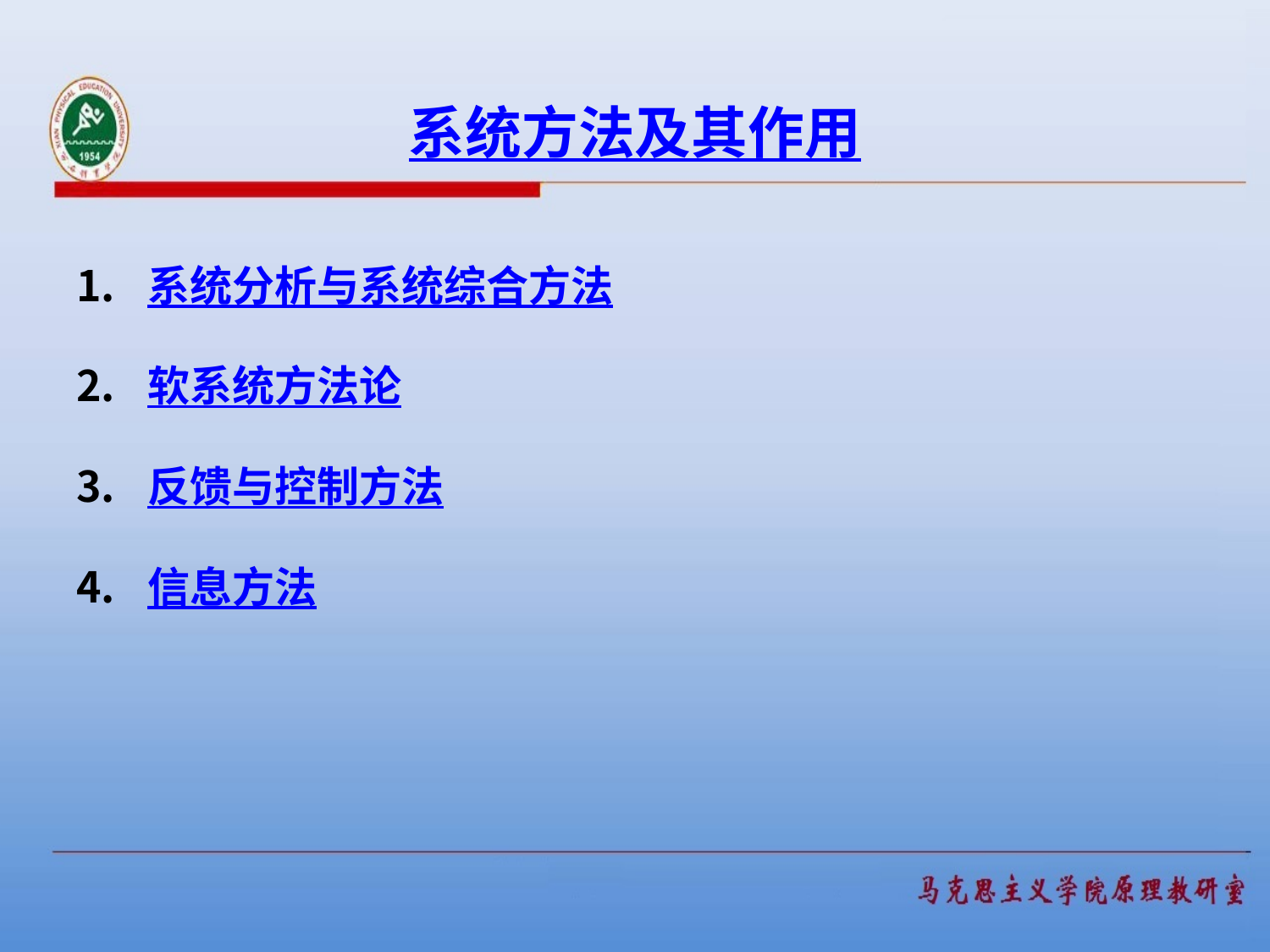

# 系统方法及其作用
系统分析与系统综合方法
软系统方法论
反馈与控制方法
信息方法